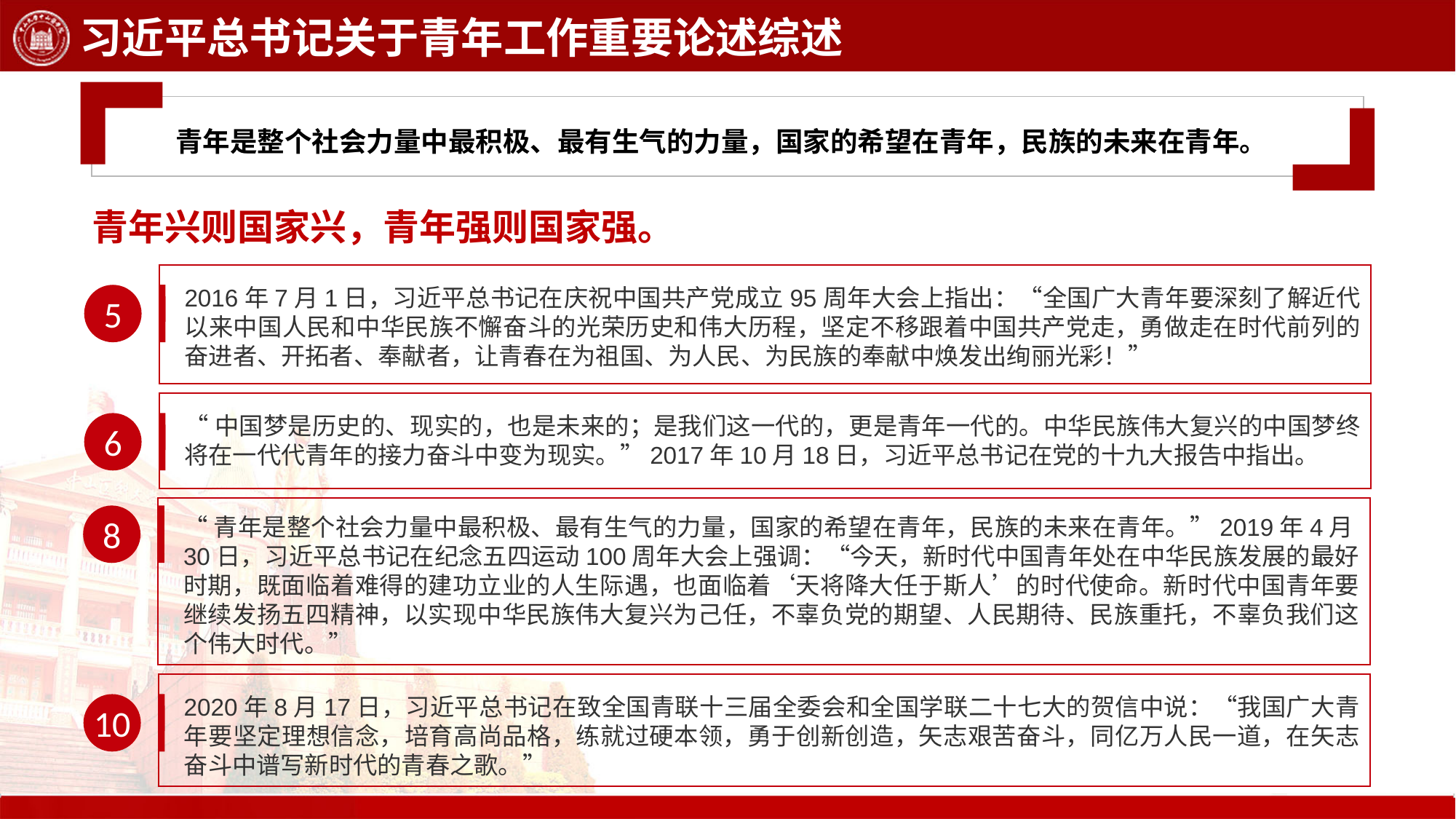

习近平总书记关于青年工作重要论述综述

青年是整个社会力量中最积极、最有生气的力量，国家的希望在青年，民族的未来在青年。
青年兴则国家兴，青年强则国家强。

5

2016年7月1日，习近平总书记在庆祝中国共产党成立95周年大会上指出：“全国广大青年要深刻了解近代以来中国人民和中华民族不懈奋斗的光荣历史和伟大历程，坚定不移跟着中国共产党走，勇做走在时代前列的奋进者、开拓者、奉献者，让青春在为祖国、为人民、为民族的奉献中焕发出绚丽光彩！”

6

“中国梦是历史的、现实的，也是未来的；是我们这一代的，更是青年一代的。中华民族伟大复兴的中国梦终将在一代代青年的接力奋斗中变为现实。”2017年10月18日，习近平总书记在党的十九大报告中指出。

8

“青年是整个社会力量中最积极、最有生气的力量，国家的希望在青年，民族的未来在青年。”2019年4月30日，习近平总书记在纪念五四运动100周年大会上强调：“今天，新时代中国青年处在中华民族发展的最好时期，既面临着难得的建功立业的人生际遇，也面临着‘天将降大任于斯人’的时代使命。新时代中国青年要继续发扬五四精神，以实现中华民族伟大复兴为己任，不辜负党的期望、人民期待、民族重托，不辜负我们这个伟大时代。”

10

2020年8月17日，习近平总书记在致全国青联十三届全委会和全国学联二十七大的贺信中说：“我国广大青年要坚定理想信念，培育高尚品格，练就过硬本领，勇于创新创造，矢志艰苦奋斗，同亿万人民一道，在矢志奋斗中谱写新时代的青春之歌。”